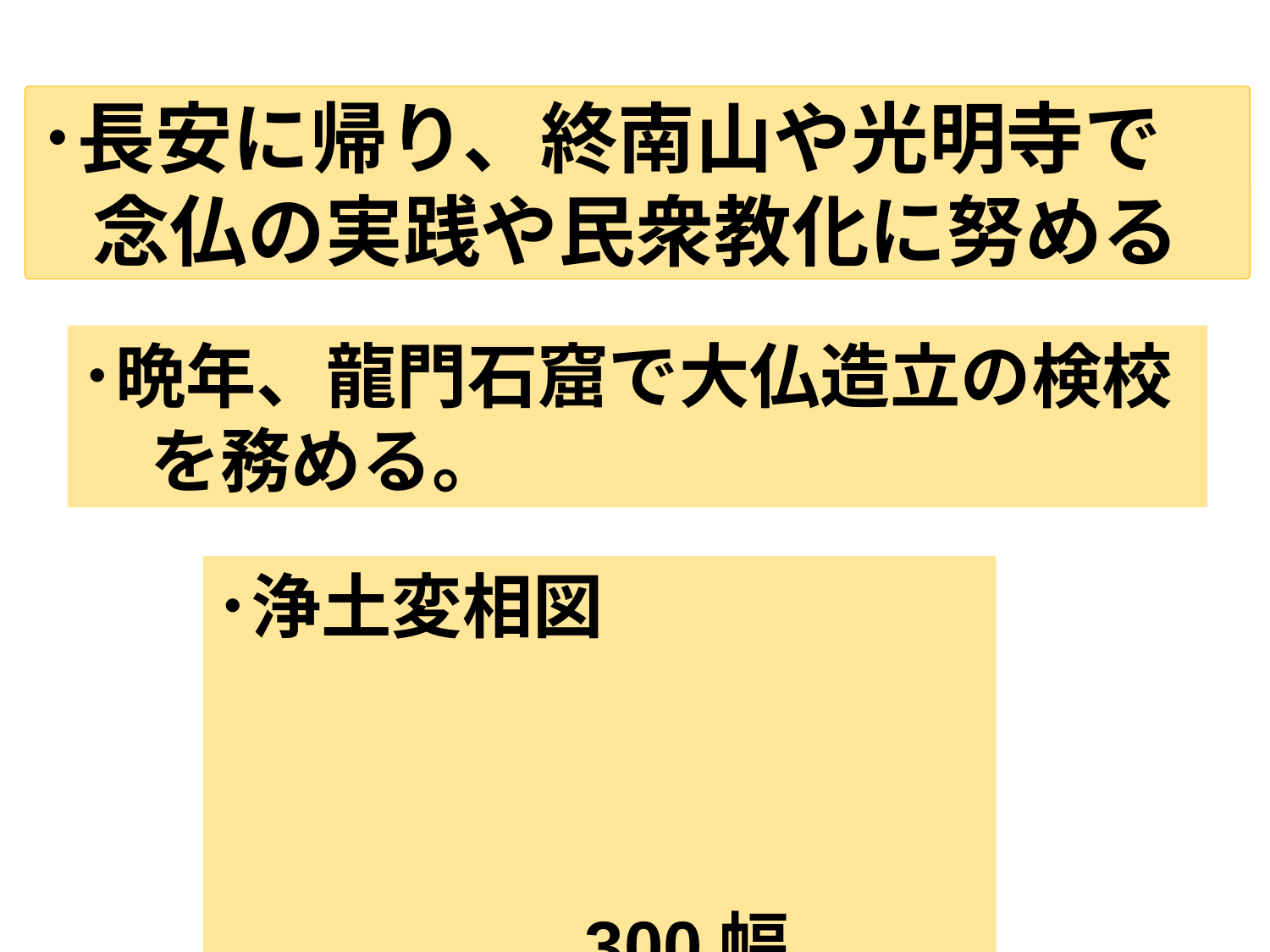

･長安に帰り、終南山や光明寺で
  念仏の実践や民衆教化に努める
･晩年、龍門石窟で大仏造立の検校
　を務める。
･浄土変相図
　　　　　300幅
･阿弥陀経書写
　　　　　 10万巻